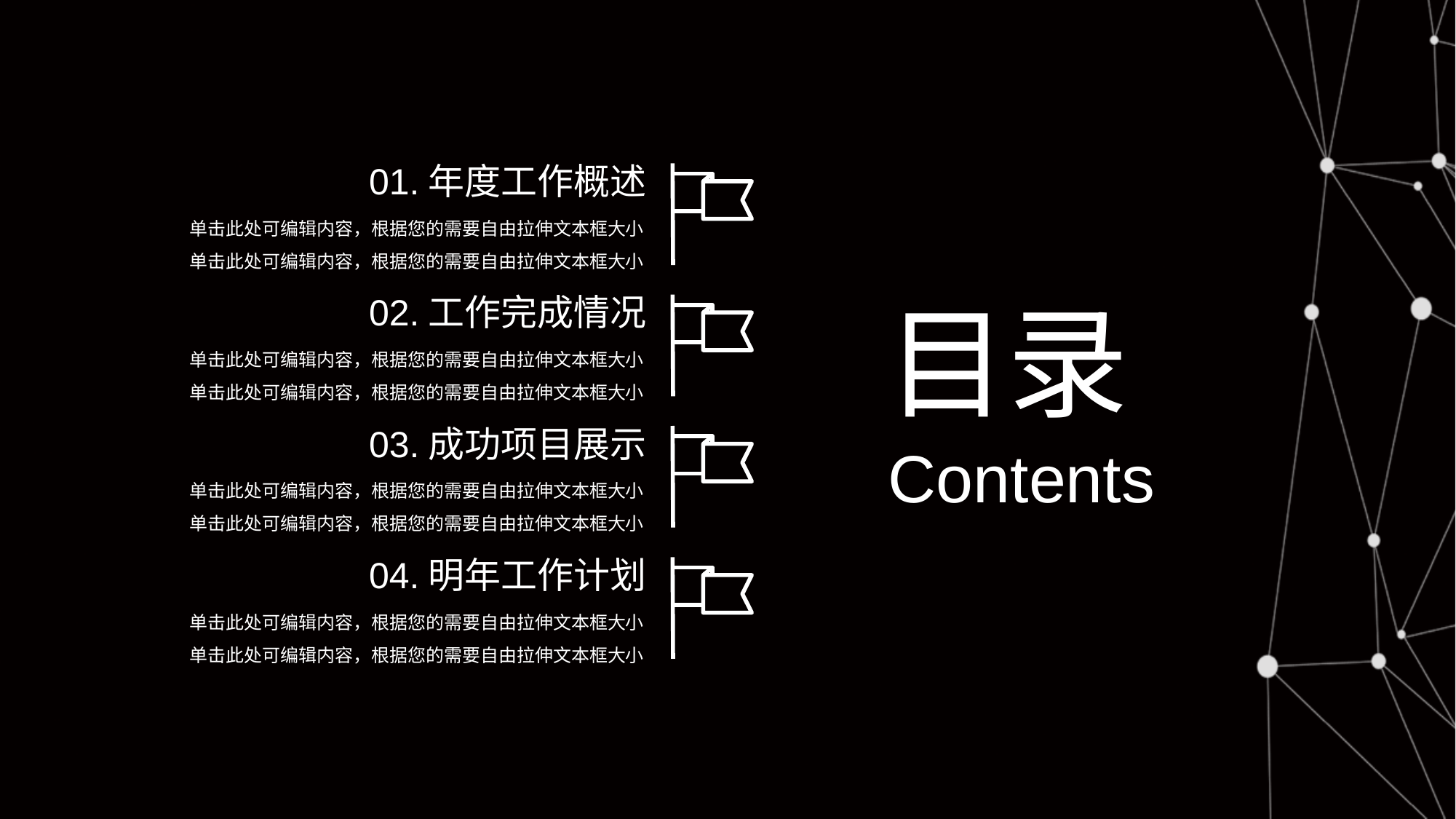

01.年度工作概述

单击此处可编辑内容，根据您的需要自由拉伸文本框大小单击此处可编辑内容，根据您的需要自由拉伸文本框大小
目录
02.工作完成情况

单击此处可编辑内容，根据您的需要自由拉伸文本框大小单击此处可编辑内容，根据您的需要自由拉伸文本框大小
03.成功项目展示

单击此处可编辑内容，根据您的需要自由拉伸文本框大小单击此处可编辑内容，根据您的需要自由拉伸文本框大小
Contents
04.明年工作计划

单击此处可编辑内容，根据您的需要自由拉伸文本框大小单击此处可编辑内容，根据您的需要自由拉伸文本框大小